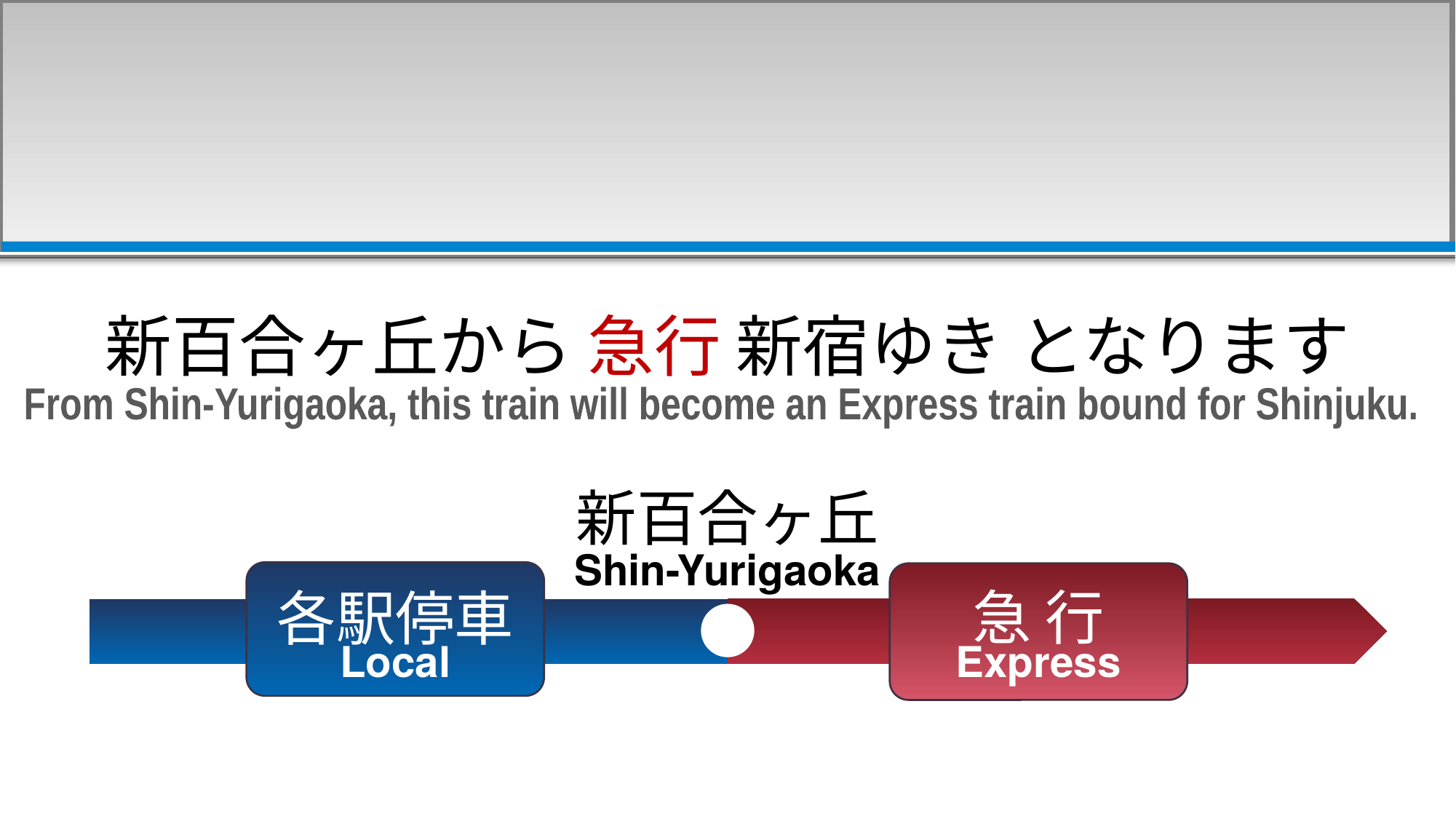

新百合ヶ丘から 急行 新宿ゆき となります
From Shin-Yurigaoka, this train will become an Express train bound for Shinjuku.
新百合ヶ丘
Shin-Yurigaoka

急 行
各駅停車

Local
Express